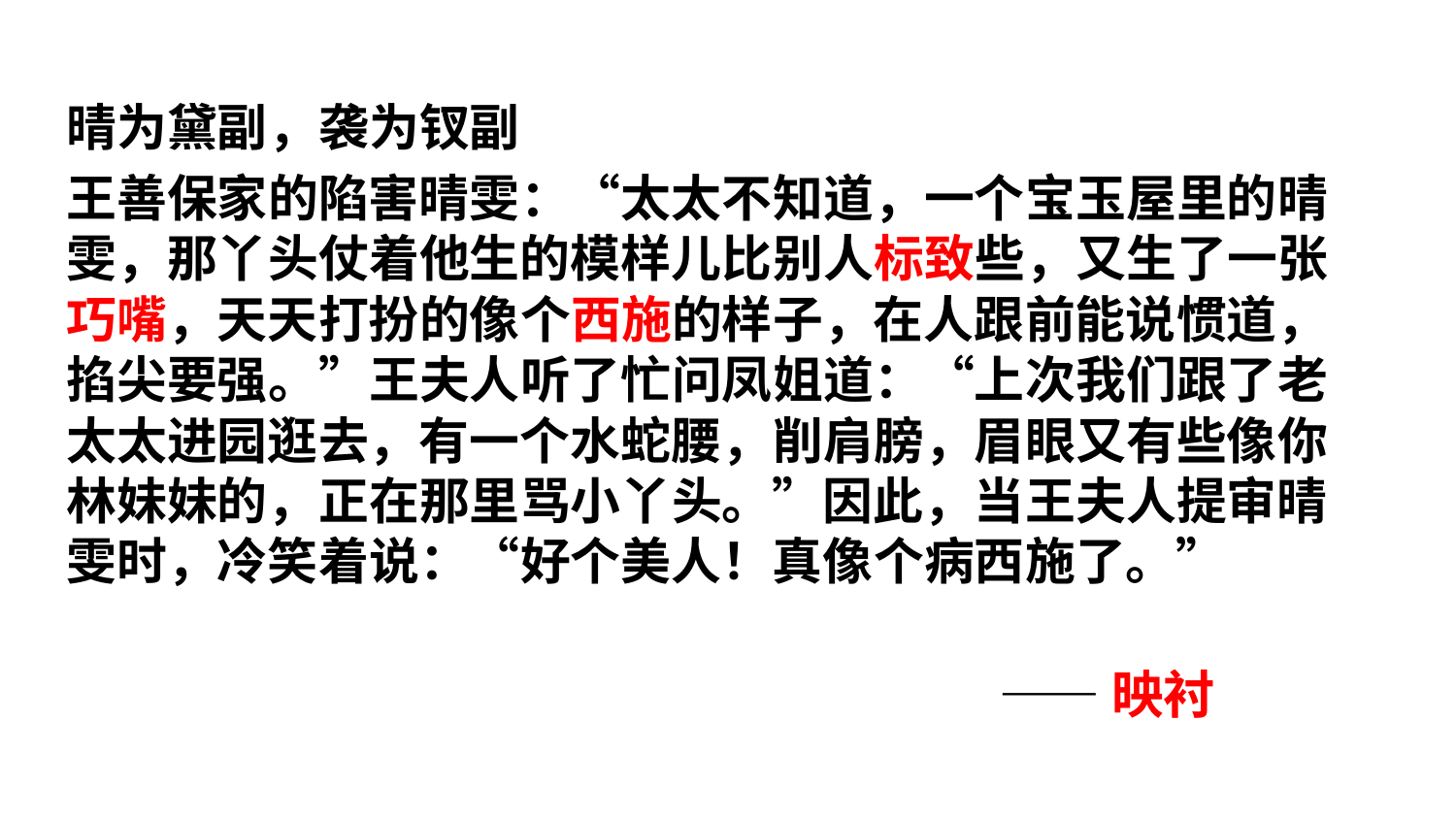

晴为黛副，袭为钗副
王善保家的陷害晴雯：“太太不知道，一个宝玉屋里的晴雯，那丫头仗着他生的模样儿比别人标致些，又生了一张巧嘴，天天打扮的像个西施的样子，在人跟前能说惯道，掐尖要强。”王夫人听了忙问凤姐道：“上次我们跟了老太太进园逛去，有一个水蛇腰，削肩膀，眉眼又有些像你林妹妹的，正在那里骂小丫头。”因此，当王夫人提审晴雯时，冷笑着说：“好个美人！真像个病西施了。”
                                                                                  ——映衬